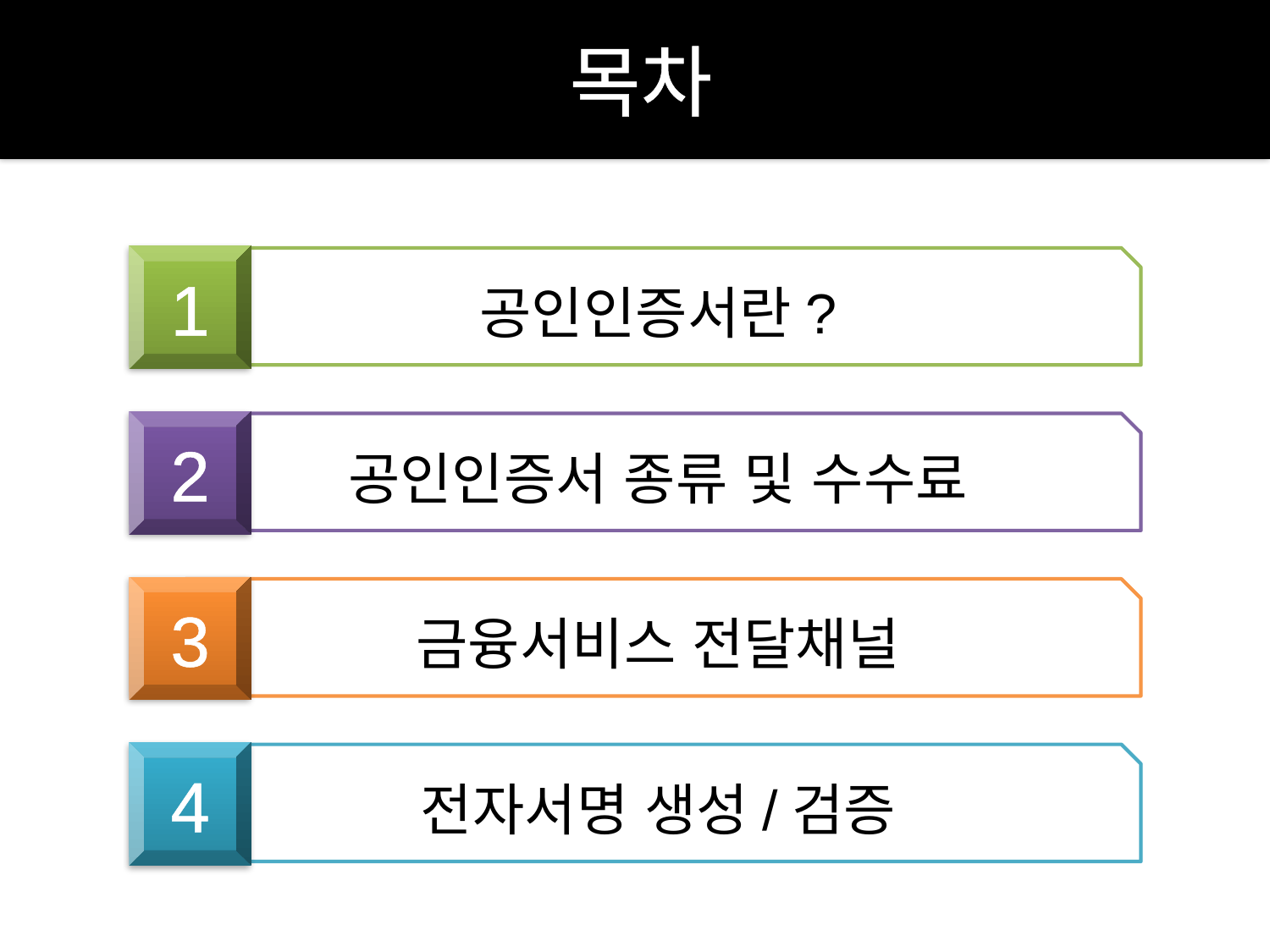

# 목차
1
공인인증서란?
2
공인인증서 종류 및 수수료
3
금융서비스 전달채널
4
전자서명 생성/검증